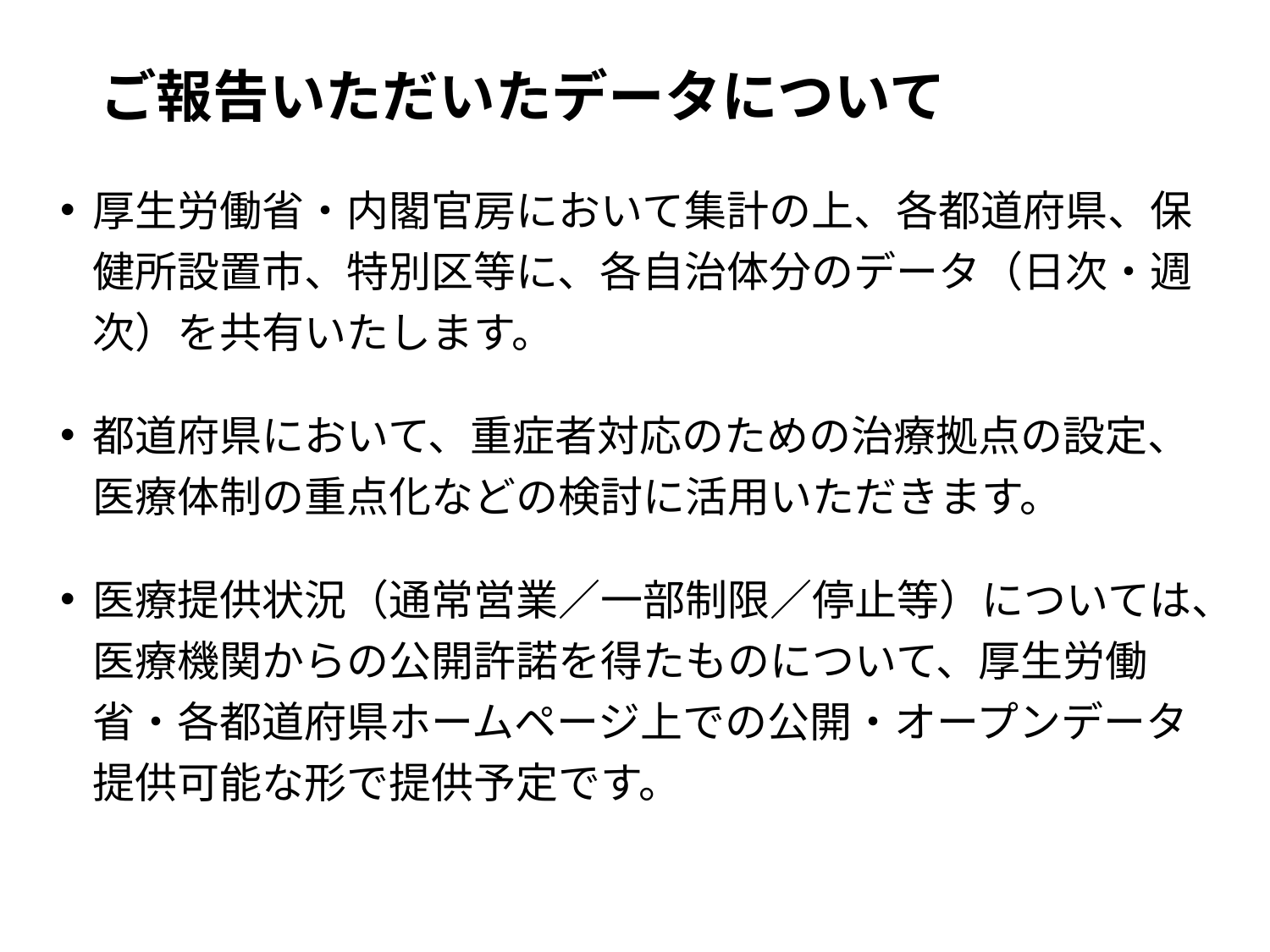

# ご報告いただいたデータについて
厚生労働省・内閣官房において集計の上、各都道府県、保健所設置市、特別区等に、各自治体分のデータ（日次・週次）を共有いたします。
都道府県において、重症者対応のための治療拠点の設定、医療体制の重点化などの検討に活用いただきます。
医療提供状況（通常営業／一部制限／停止等）については、医療機関からの公開許諾を得たものについて、厚生労働省・各都道府県ホームページ上での公開・オープンデータ提供可能な形で提供予定です。